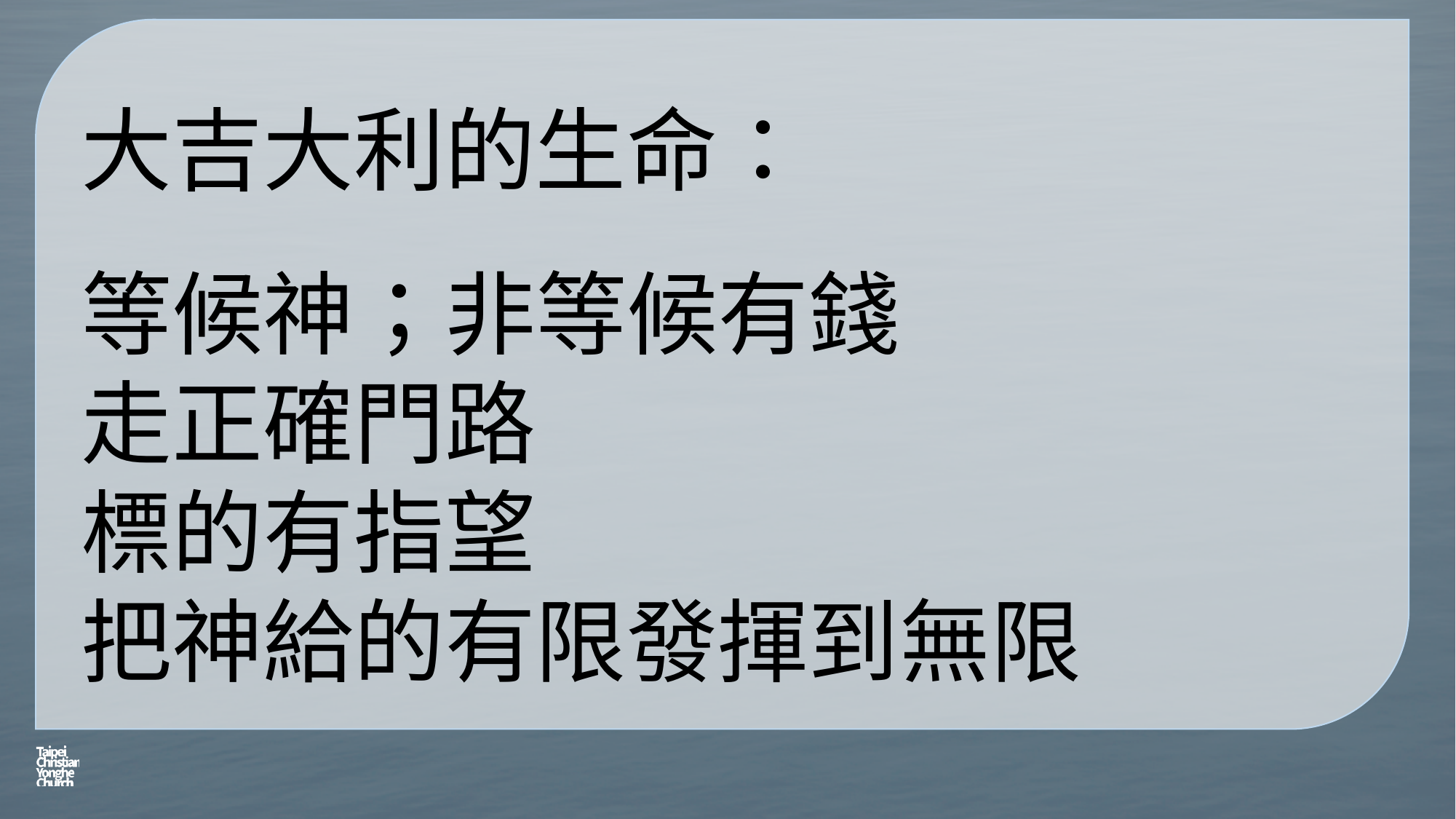

大吉大利的生命：
等候神；非等候有錢
走正確門路
標的有指望
把神給的有限發揮到無限